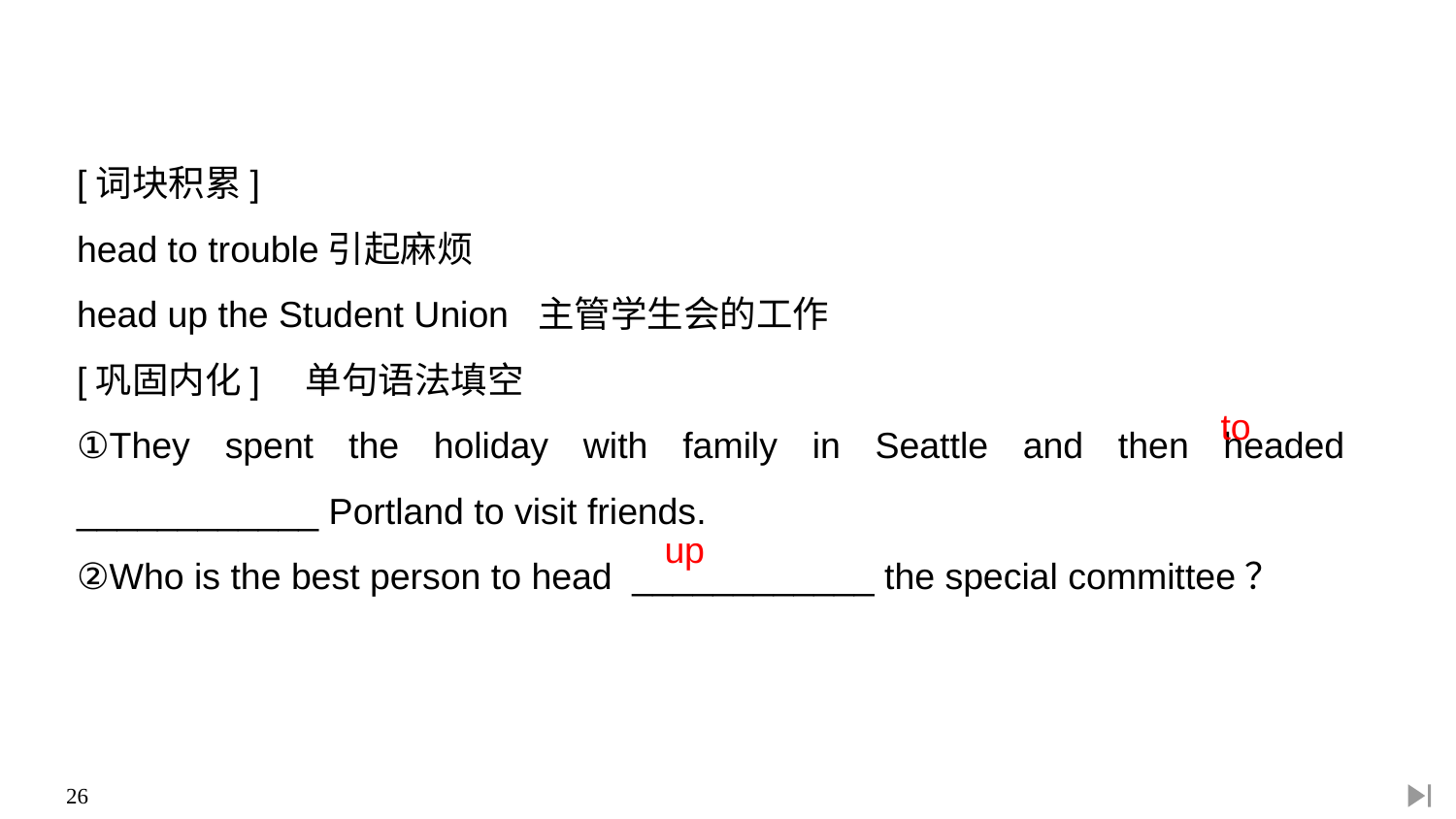

[词块积累]
head to trouble引起麻烦
head up the Student Union  主管学生会的工作
[巩固内化]　单句语法填空
①They spent the holiday with family in Seattle and then headed ____________ Portland to visit friends.
②Who is the best person to head  ____________ the special committee？
to
up